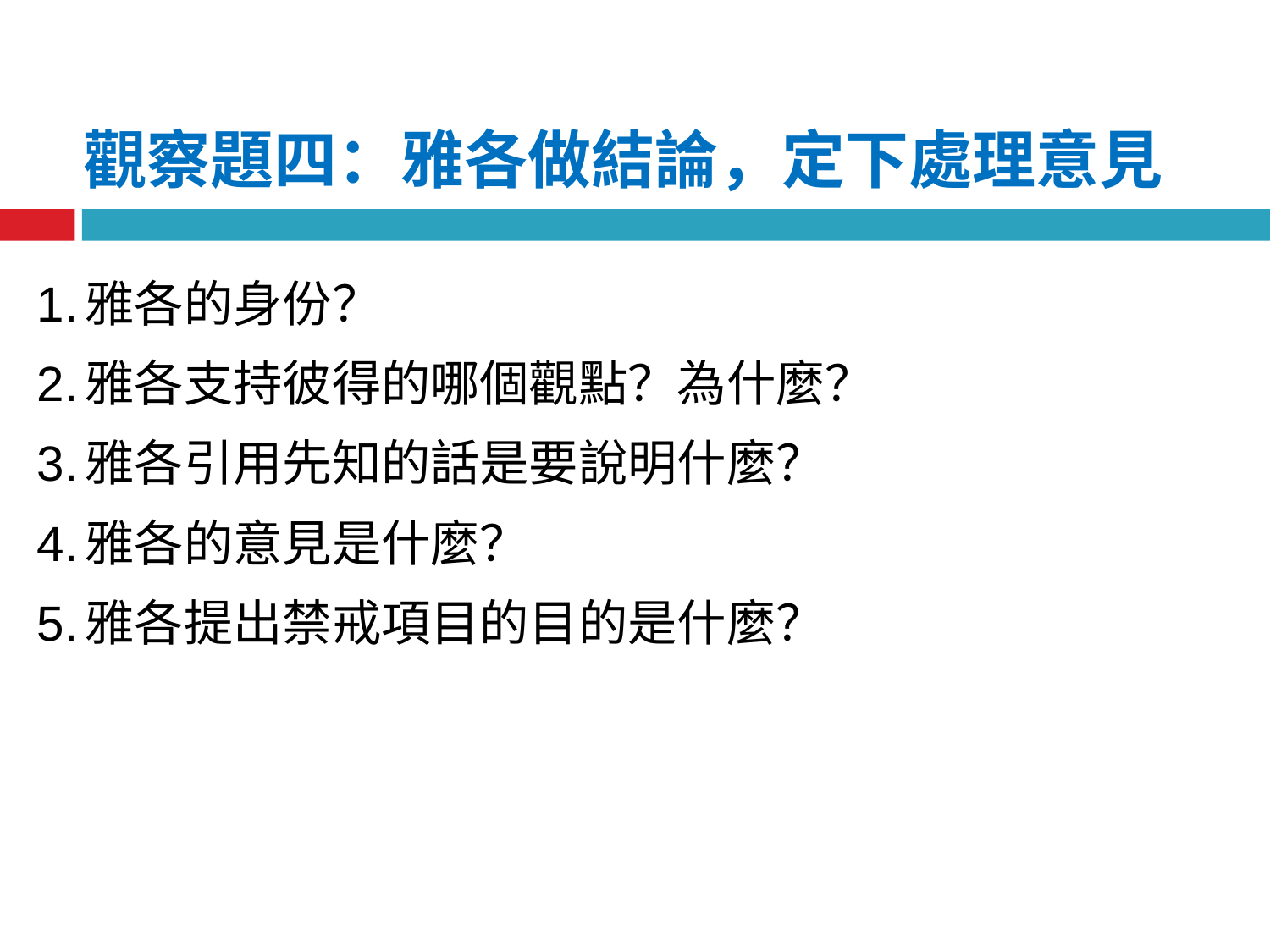

觀察題四：雅各做結論，定下處理意見
雅各的身份？
雅各支持彼得的哪個觀點？為什麼？
雅各引用先知的話是要說明什麼？
雅各的意見是什麼？
雅各提出禁戒項目的目的是什麼？